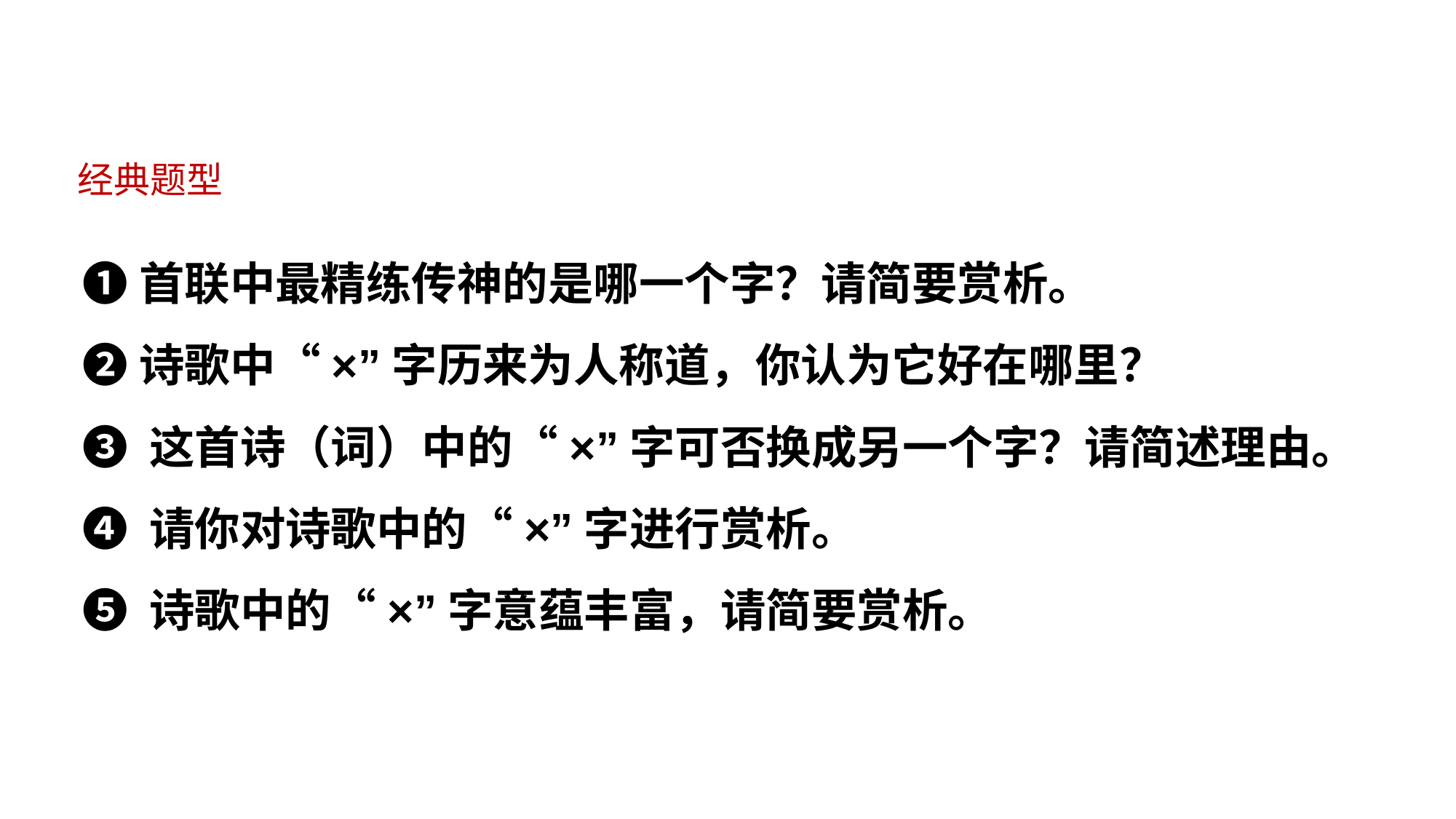

经典题型
❶首联中最精练传神的是哪一个字？请简要赏析。
❷诗歌中“×”字历来为人称道，你认为它好在哪里？
❸ 这首诗（词）中的“×”字可否换成另一个字？请简述理由。
❹ 请你对诗歌中的“×”字进行赏析。
❺ 诗歌中的“×”字意蕴丰富，请简要赏析。